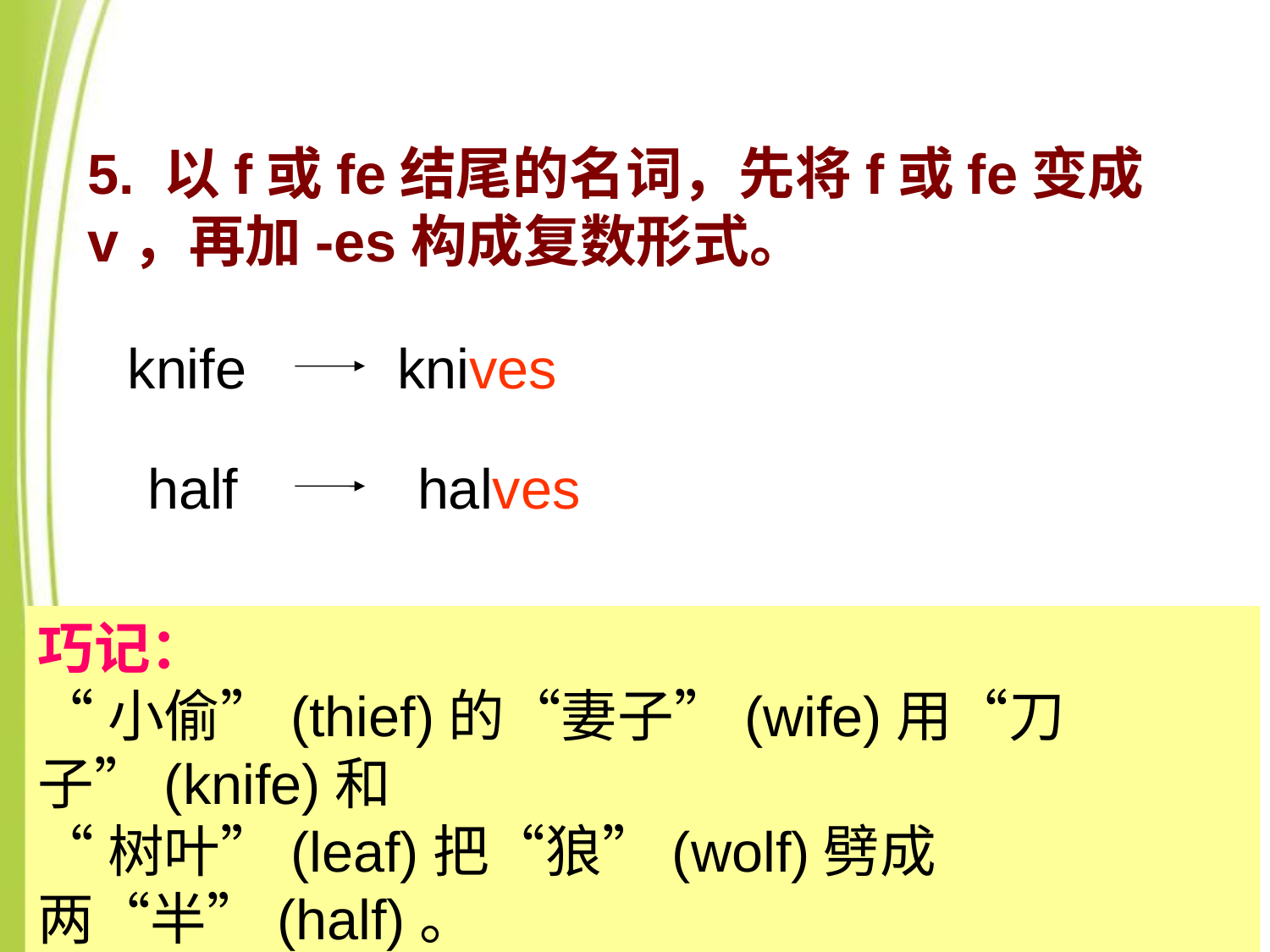

# 5. 以f或fe结尾的名词，先将f或fe变成v，再加-es构成复数形式。
knife
knives

half
halves

巧记：
“小偷”(thief)的“妻子”(wife)用“刀子”(knife)和
“树叶”(leaf)把“狼”(wolf)劈成两“半”(half)。